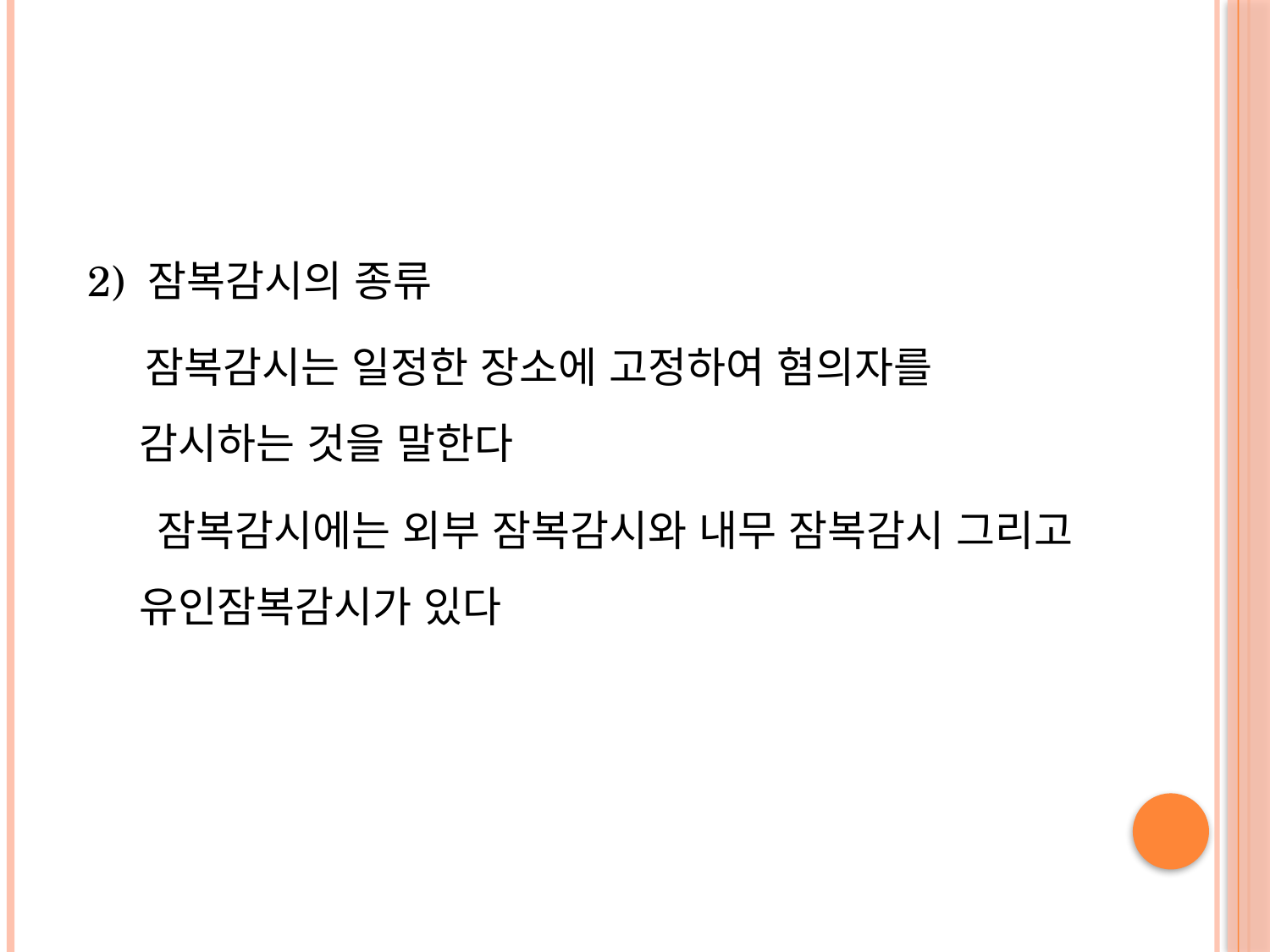

#
 2) 잠복감시의 종류
     잠복감시는 일정한 장소에 고정하여 혐의자를 감시하는 것을 말한다
      잠복감시에는 외부 잠복감시와 내무 잠복감시 그리고 유인잠복감시가 있다